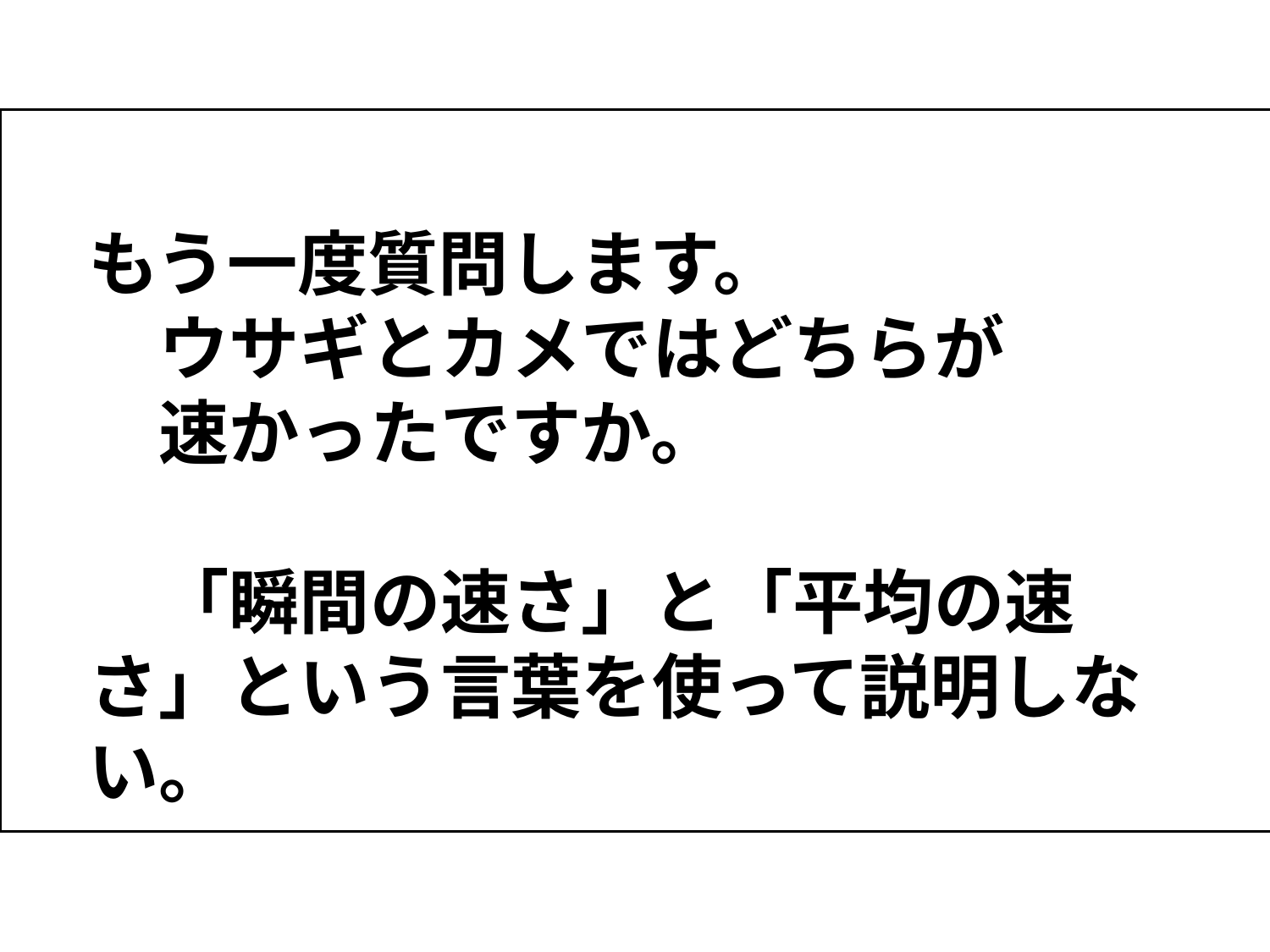

もう一度質問します。
　ウサギとカメではどちらが
　速かったですか。

　「瞬間の速さ」と「平均の速さ」という言葉を使って説明しない。